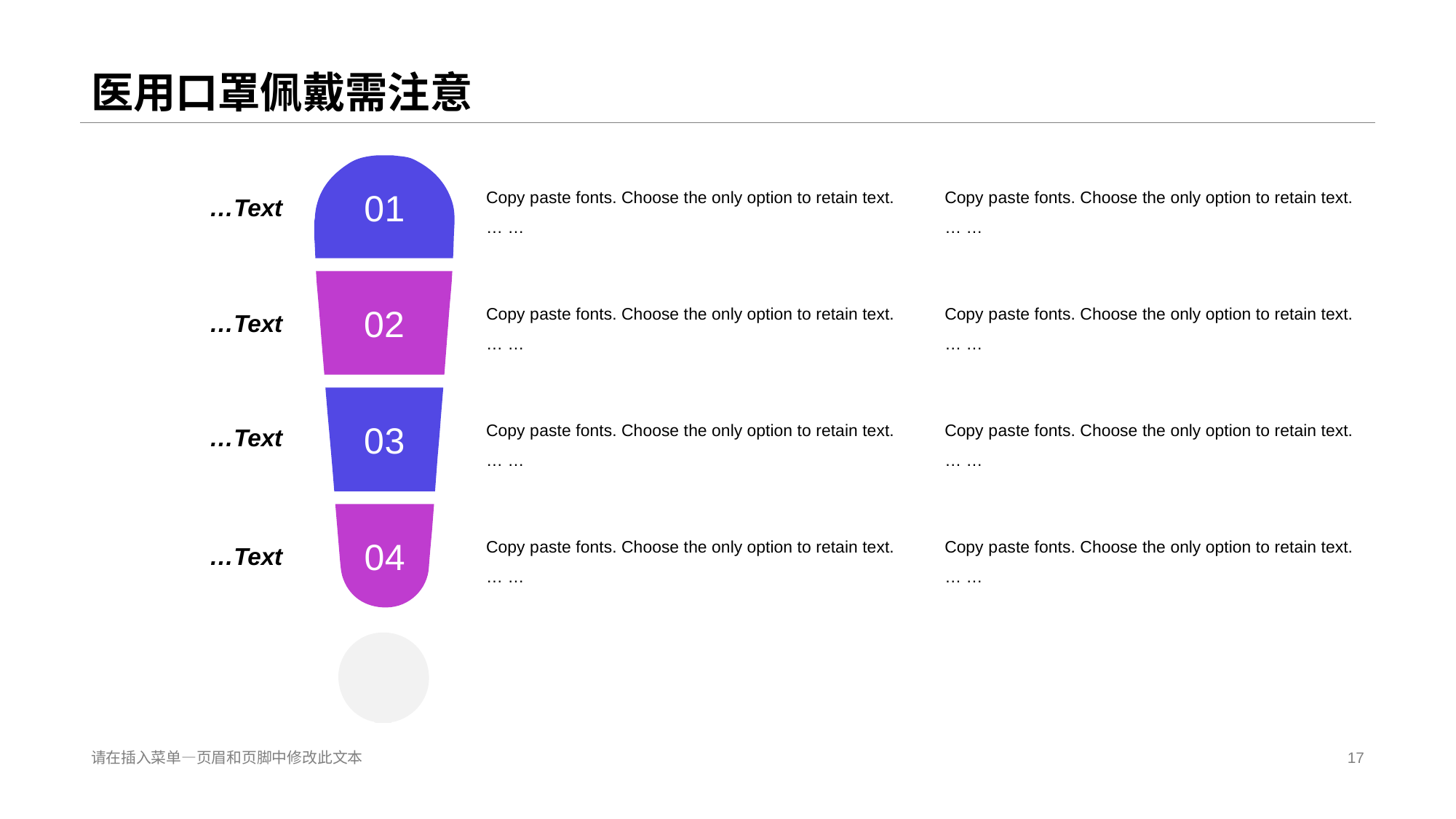

# 医用口罩佩戴需注意

0 1
… Text
0 2
… Text
0 3
… Text
0 4
… Text

Copy p aste fonts. Choose the only option to retain text.
… …
Copy p aste fonts. Choose the only option to retain text.
… …
Copy p aste fonts. Choose the only option to retain text.
… …
Copy p aste fonts. Choose the only option to retain text.
… …
Copy p aste fonts. Choose the only option to retain text.
… …
Copy p aste fonts. Choose the only option to retain text.
… …
Copy p aste fonts. Choose the only option to retain text.
… …
Copy p aste fonts. Choose the only option to retain text.
… …
请在插入菜单—页眉和页脚中修改此文本
17